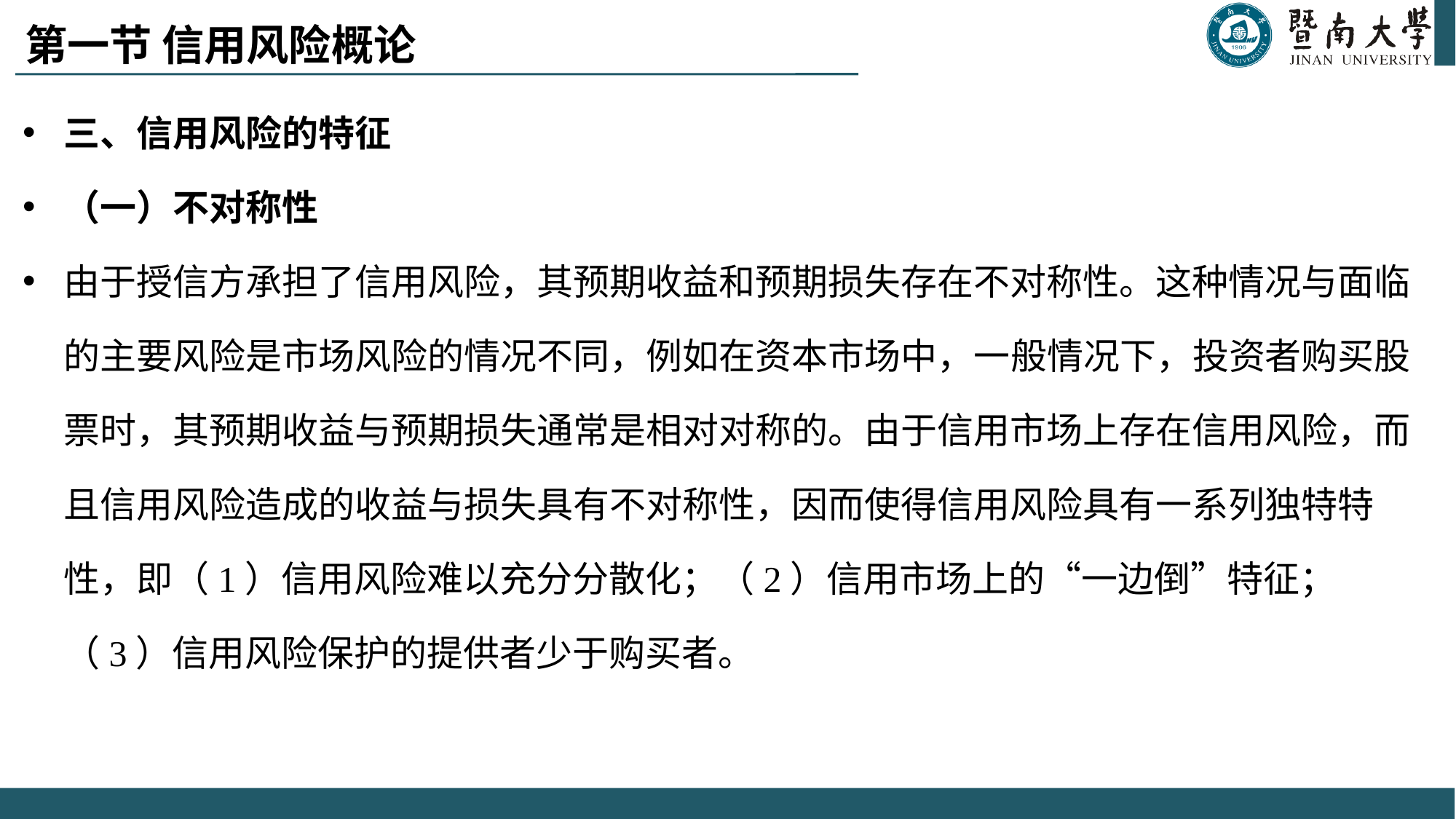

# 第一节 信用风险概论
三、信用风险的特征
（一）不对称性
由于授信方承担了信用风险，其预期收益和预期损失存在不对称性。这种情况与面临的主要风险是市场风险的情况不同，例如在资本市场中，一般情况下，投资者购买股票时，其预期收益与预期损失通常是相对对称的。由于信用市场上存在信用风险，而且信用风险造成的收益与损失具有不对称性，因而使得信用风险具有一系列独特特性，即（1）信用风险难以充分分散化；（2）信用市场上的“一边倒”特征；（3）信用风险保护的提供者少于购买者。